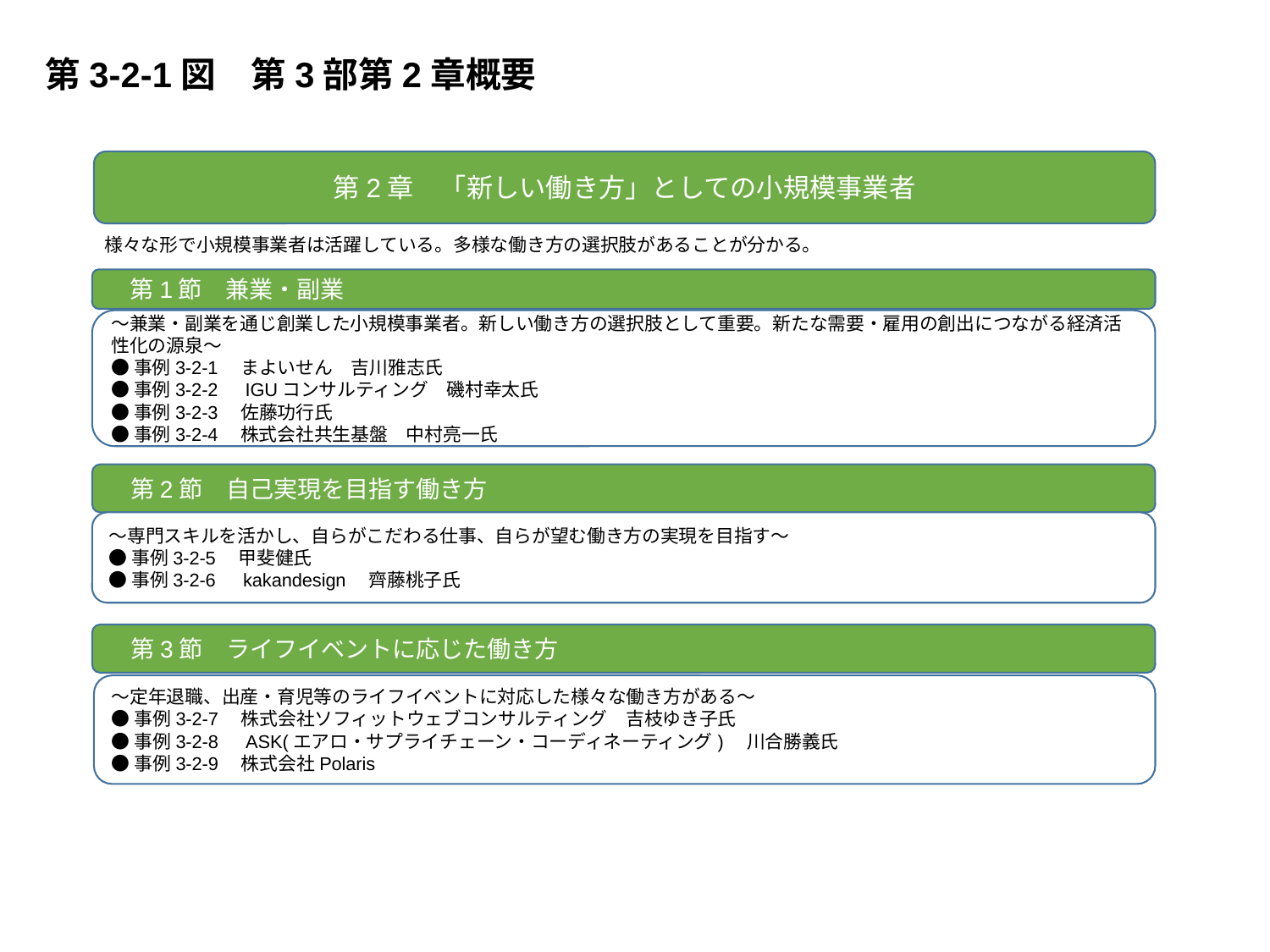

第3-2-1図　第3部第2章概要
第2章　「新しい働き方」としての小規模事業者
様々な形で小規模事業者は活躍している。多様な働き方の選択肢があることが分かる。
　第1節　兼業・副業
～兼業・副業を通じ創業した小規模事業者。新しい働き方の選択肢として重要。新たな需要・雇用の創出につながる経済活性化の源泉～
●事例3-2-1　まよいせん　吉川雅志氏
●事例3-2-2　IGUコンサルティング　磯村幸太氏
●事例3-2-3　佐藤功行氏
●事例3-2-4　株式会社共生基盤　中村亮一氏
　第2節　自己実現を目指す働き方
～専門スキルを活かし、自らがこだわる仕事、自らが望む働き方の実現を目指す～
●事例3-2-5　甲斐健氏
●事例3-2-6　kakandesign　齊藤桃子氏
　第3節　ライフイベントに応じた働き方
～定年退職、出産・育児等のライフイベントに対応した様々な働き方がある～
●事例3-2-7　株式会社ソフィットウェブコンサルティング　吉枝ゆき子氏
●事例3-2-8　ASK(エアロ・サプライチェーン・コーディネーティング)　川合勝義氏
●事例3-2-9　株式会社Polaris